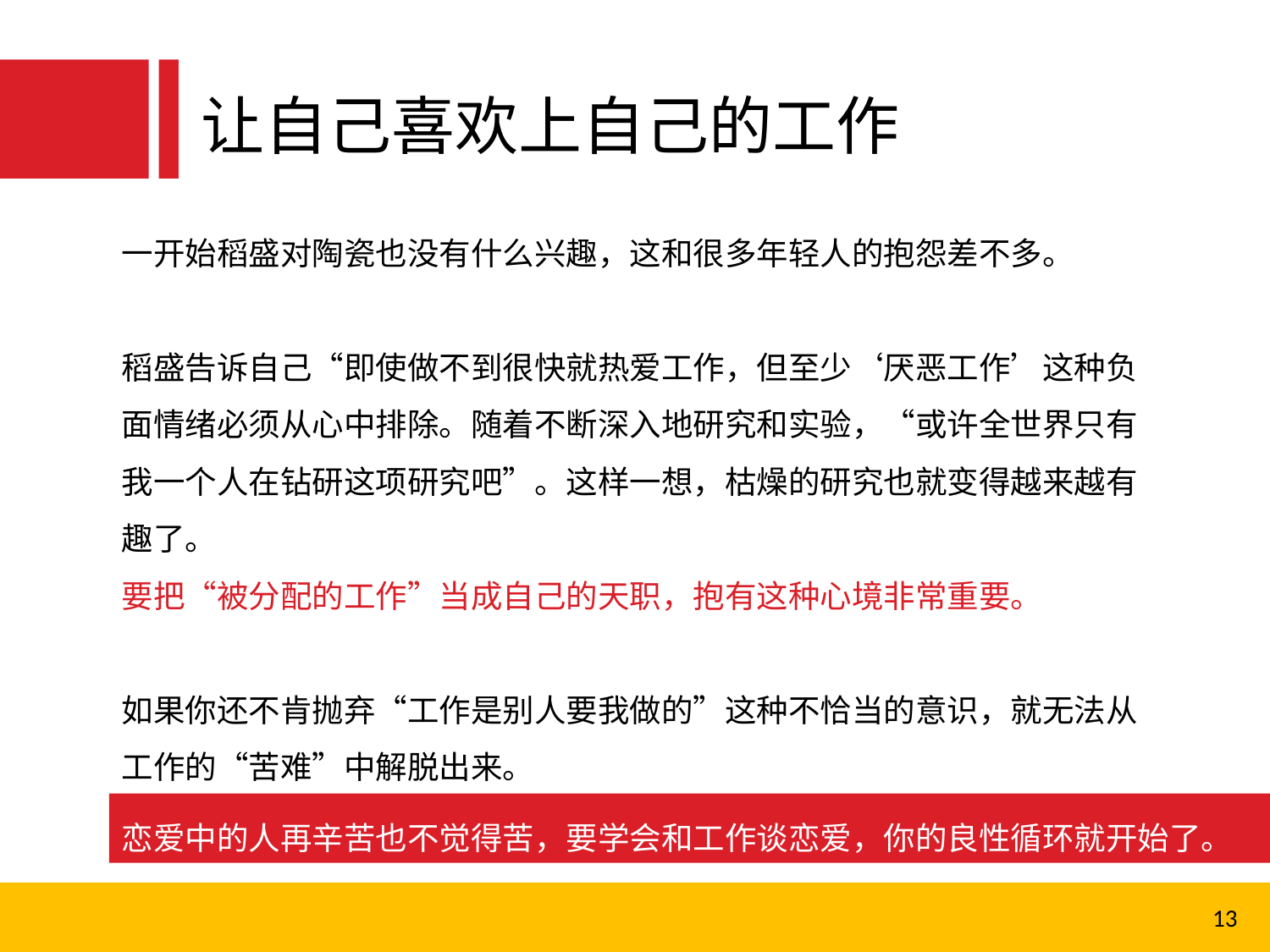

让自己喜欢上自己的工作
一开始稻盛对陶瓷也没有什么兴趣，这和很多年轻人的抱怨差不多。

稻盛告诉自己“即使做不到很快就热爱工作，但至少‘厌恶工作’这种负面情绪必须从心中排除。随着不断深入地研究和实验，“或许全世界只有我一个人在钻研这项研究吧”。这样一想，枯燥的研究也就变得越来越有趣了。
要把“被分配的工作”当成自己的天职，抱有这种心境非常重要。

如果你还不肯抛弃“工作是别人要我做的”这种不恰当的意识，就无法从工作的“苦难”中解脱出来。
恋爱中的人再辛苦也不觉得苦，要学会和工作谈恋爱，你的良性循环就开始了。

13